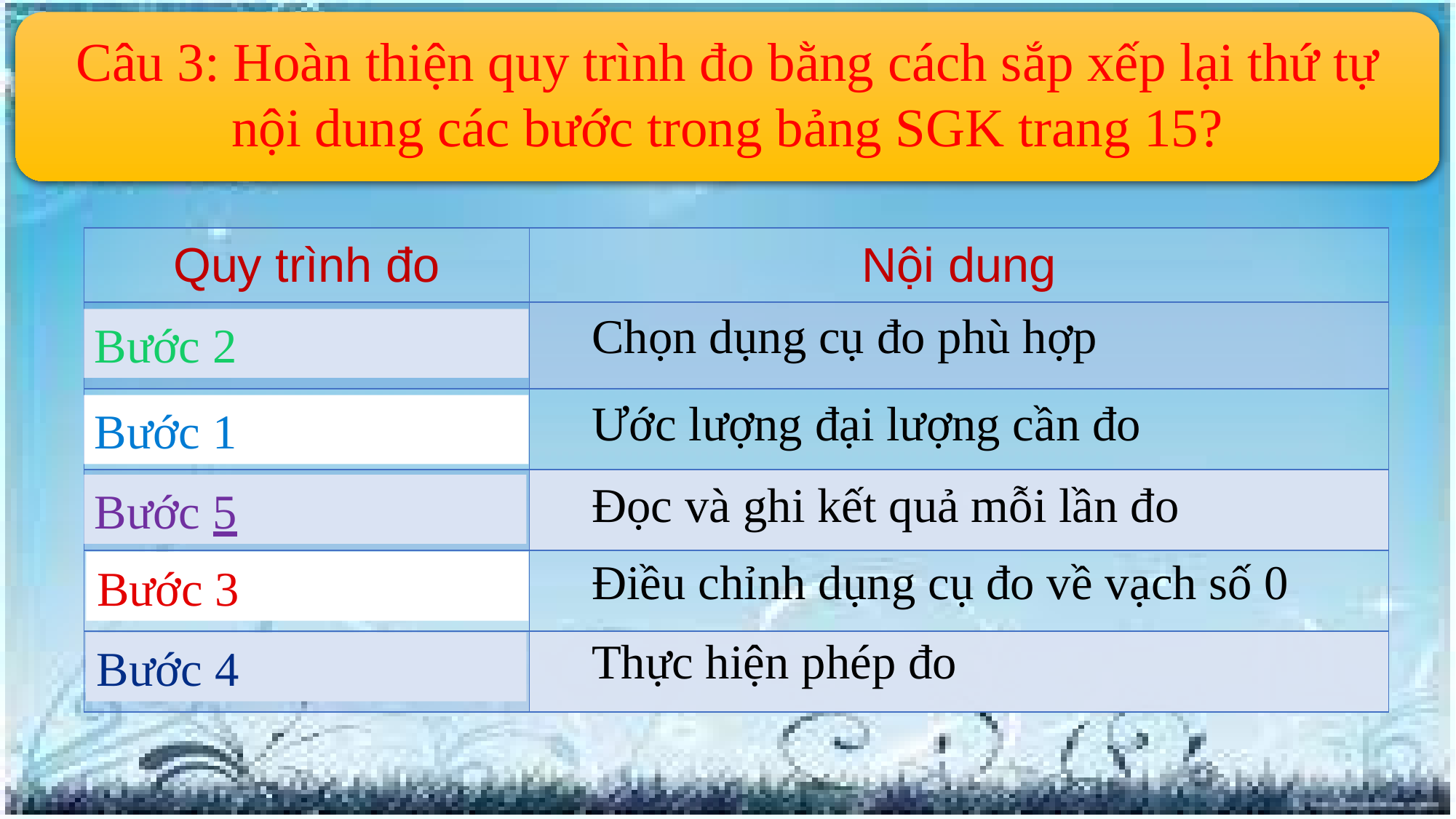

Câu 3: Hoàn thiện quy trình đo bằng cách sắp xếp lại thứ tự nội dung các bước trong bảng SGK trang 15?

| Quy trình đo | Nội dung |
| --- | --- |
| Bước…? |  |
| Bước…? |  |
| Bước…? |  |
| Bước…? |  |
| Bước…? |  |
Chọn dụng cụ đo phù hợp
Bước 2
Ước lượng đại lượng cần đo
Bước 1
Đọc và ghi kết quả mỗi lần đo
Bước 5
Điều chỉnh dụng cụ đo về vạch số 0
Bước 3
Thực hiện phép đo
Bước 4
0.5 秒延迟符，无
意义，可删除.